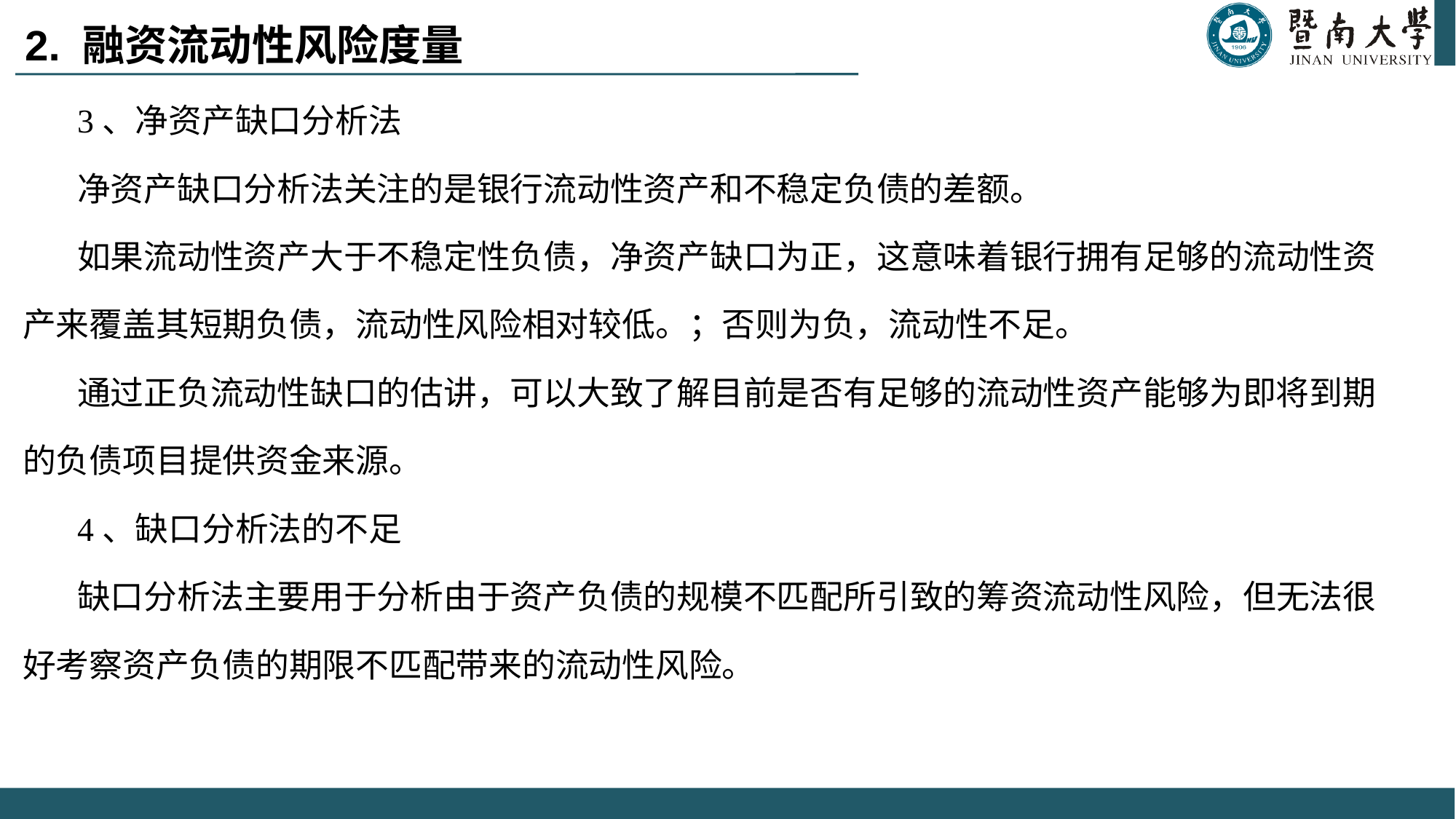

# 2. 融资流动性风险度量

3、净资产缺口分析法
净资产缺口分析法关注的是银行流动性资产和不稳定负债的差额。
如果流动性资产大于不稳定性负债，净资产缺口为正，这意味着银行拥有足够的流动性资产来覆盖其短期负债，流动性风险相对较低。；否则为负，流动性不足。
通过正负流动性缺口的估讲，可以大致了解目前是否有足够的流动性资产能够为即将到期的负债项目提供资金来源。
4、缺口分析法的不足
缺口分析法主要用于分析由于资产负债的规模不匹配所引致的筹资流动性风险，但无法很好考察资产负债的期限不匹配带来的流动性风险。